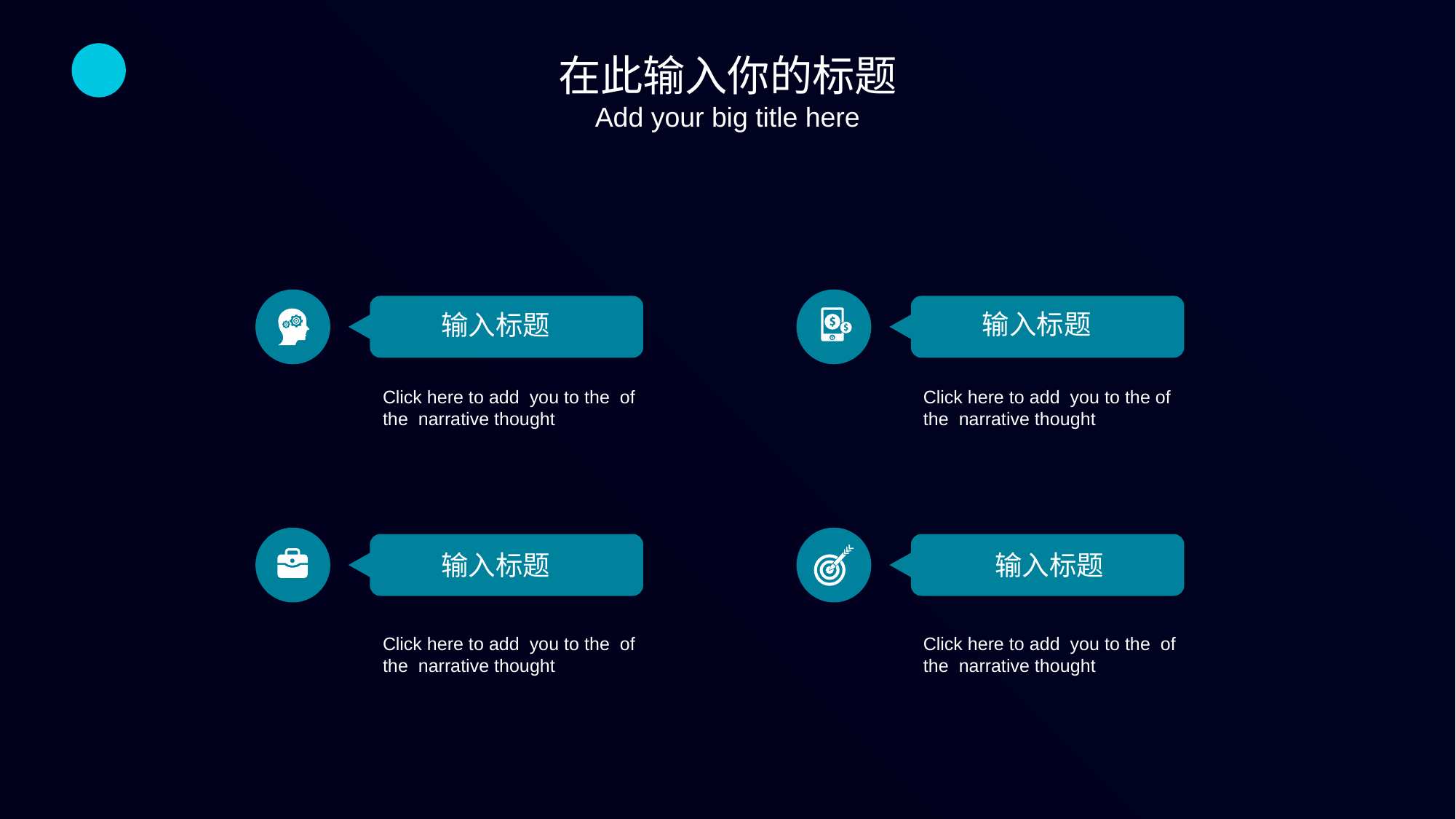

在此输入你的标题
Add your big title here

输入标题
输入标题

输入标题
   输入标题

Click here to add  you to the of the  narrative thought
Click here to add  you to the  of the  narrative thought
Click here to add  you to the  of the  narrative thought
Click here to add  you to the  of the  narrative thought